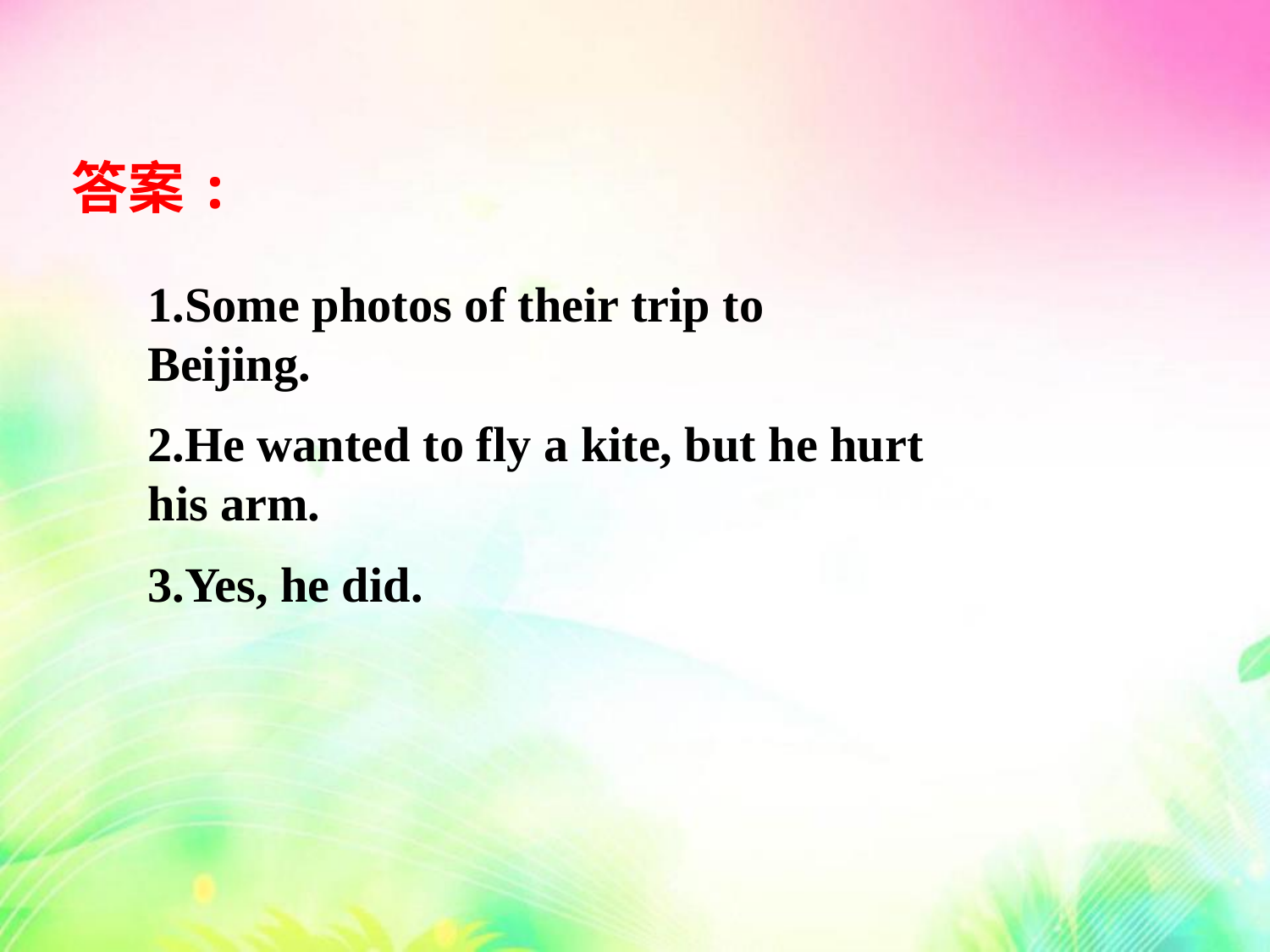

答案:
1.Some photos of their trip to Beijing.
2.He wanted to fly a kite, but he hurt his arm.
3.Yes, he did.